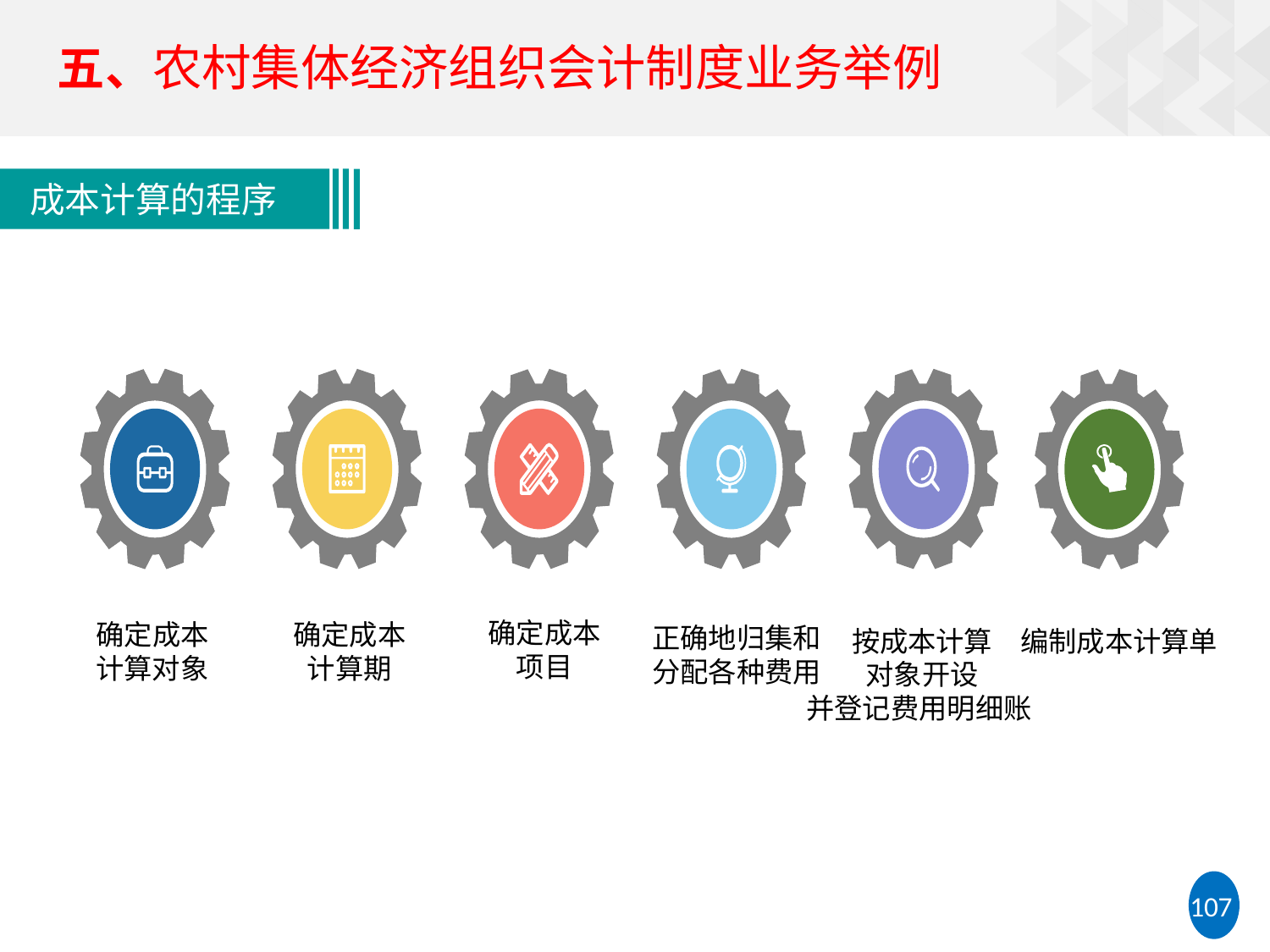

五、农村集体经济组织会计制度业务举例

成本计算的程序

确定成本
项目
确定成本
计算对象
确定成本
计算期

正确地归集和
分配各种费用
编制成本计算单
按成本计算
对象开设
并登记费用明细账